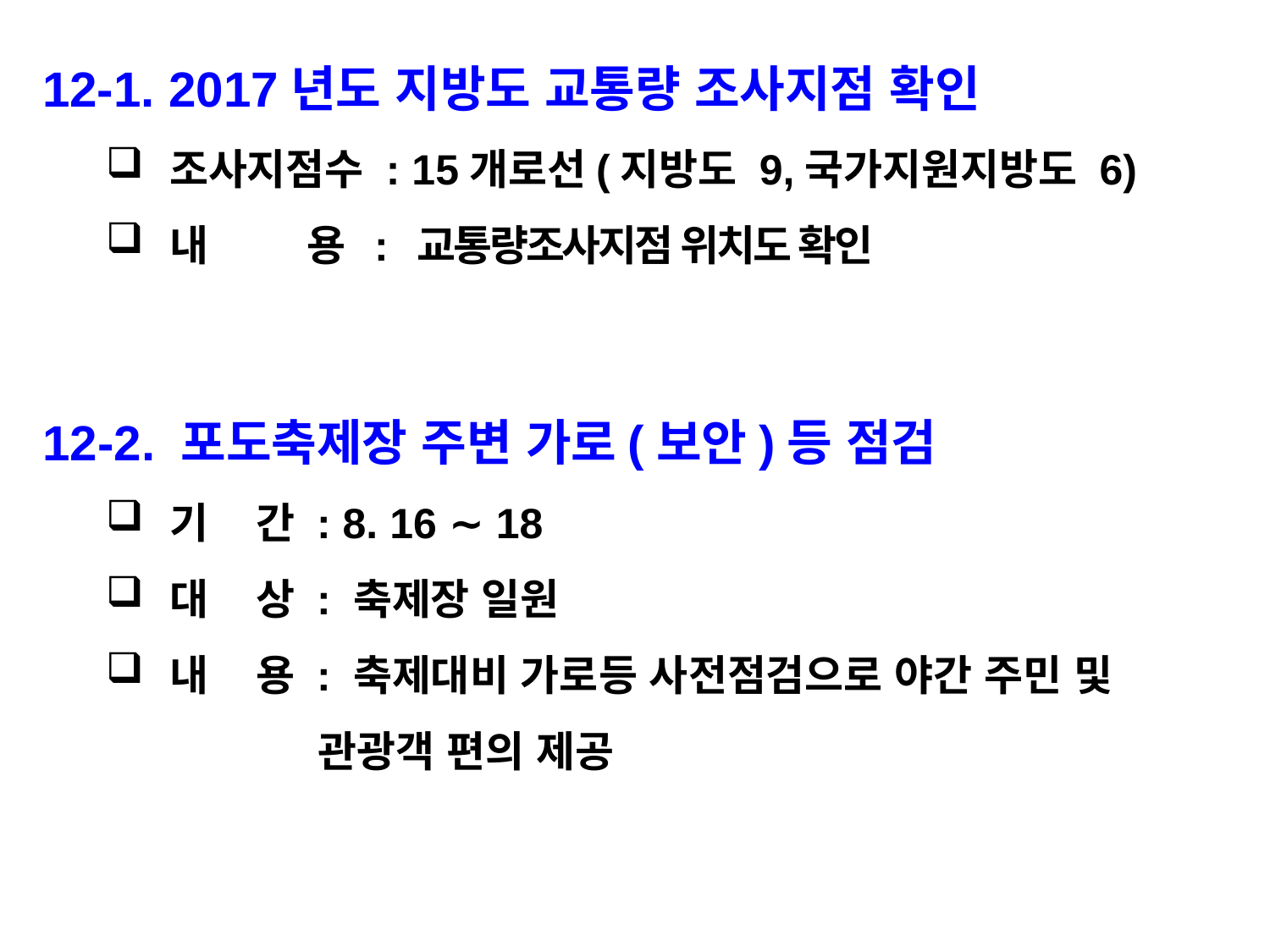

12-1. 2017년도 지방도 교통량 조사지점 확인
조사지점수 : 15개로선(지방도 9,국가지원지방도 6)
내           용  :  교통량조사지점 위치도 확인

12-2. 포도축제장 주변 가로(보안)등 점검
기    간 : 8. 16 ∼ 18
대    상 : 축제장 일원
내    용 : 축제대비 가로등 사전점검으로 야간 주민 및
                 관광객 편의 제공